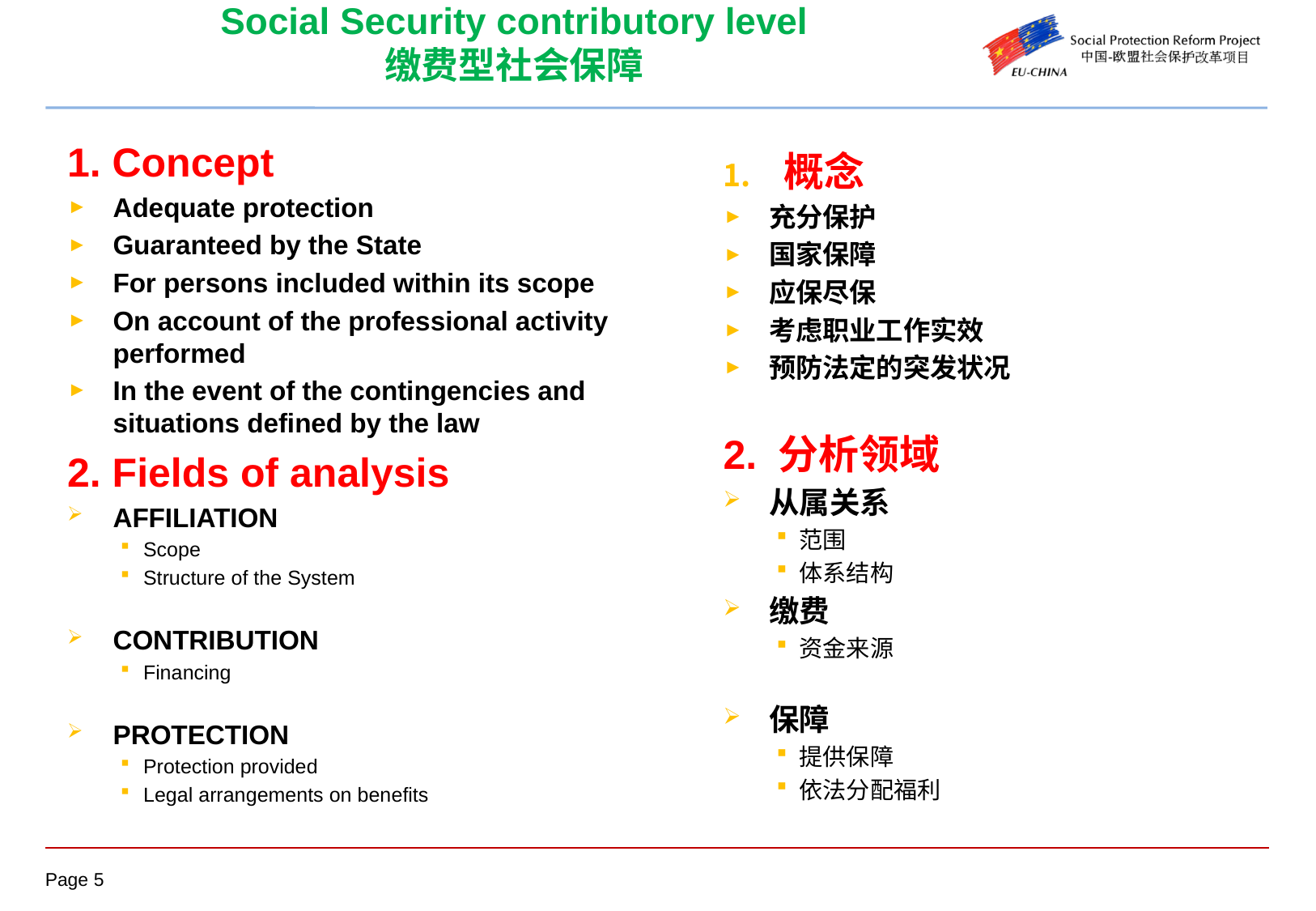

# Social Security contributory level 缴费型社会保障
1. Concept
Adequate protection
Guaranteed by the State
For persons included within its scope
On account of the professional activity performed
In the event of the contingencies and situations defined by the law
2. Fields of analysis
AFFILIATION
Scope
Structure of the System

CONTRIBUTION
Financing

PROTECTION
Protection provided
Legal arrangements on benefits

概念
充分保护
国家保障
应保尽保
考虑职业工作实效
预防法定的突发状况

2. 分析领域
从属关系
范围
体系结构
缴费
资金来源

保障
提供保障
依法分配福利